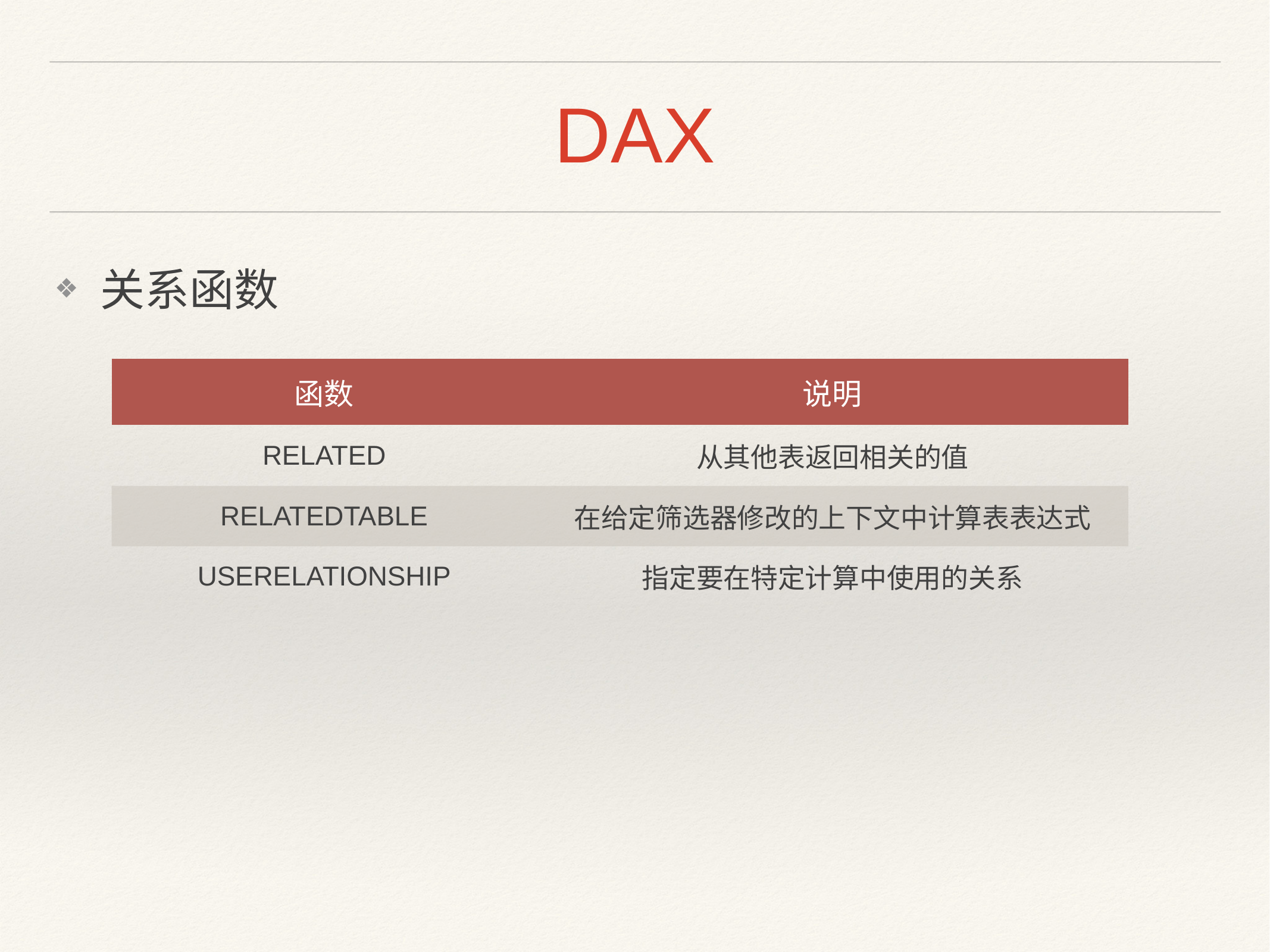

# DAX
关系函数
| 函数 | 说明 |
| --- | --- |
| RELATED | 从其他表返回相关的值 |
| RELATEDTABLE | 在给定筛选器修改的上下文中计算表表达式 |
| USERELATIONSHIP | 指定要在特定计算中使用的关系 |